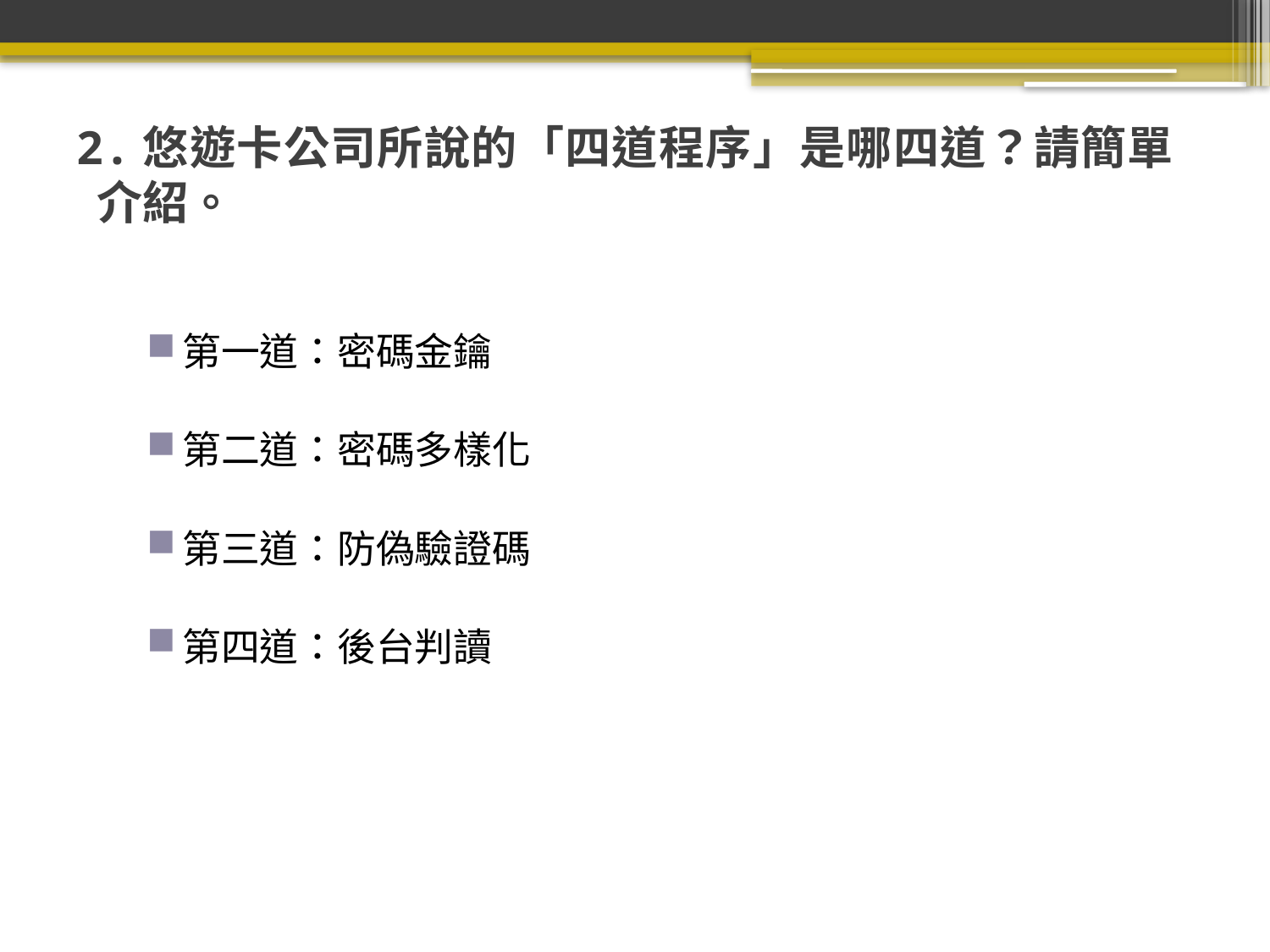

# 2.悠遊卡公司所說的「四道程序」是哪四道？請簡單 介紹。
第一道：密碼金鑰
第二道：密碼多樣化
第三道：防偽驗證碼
第四道：後台判讀